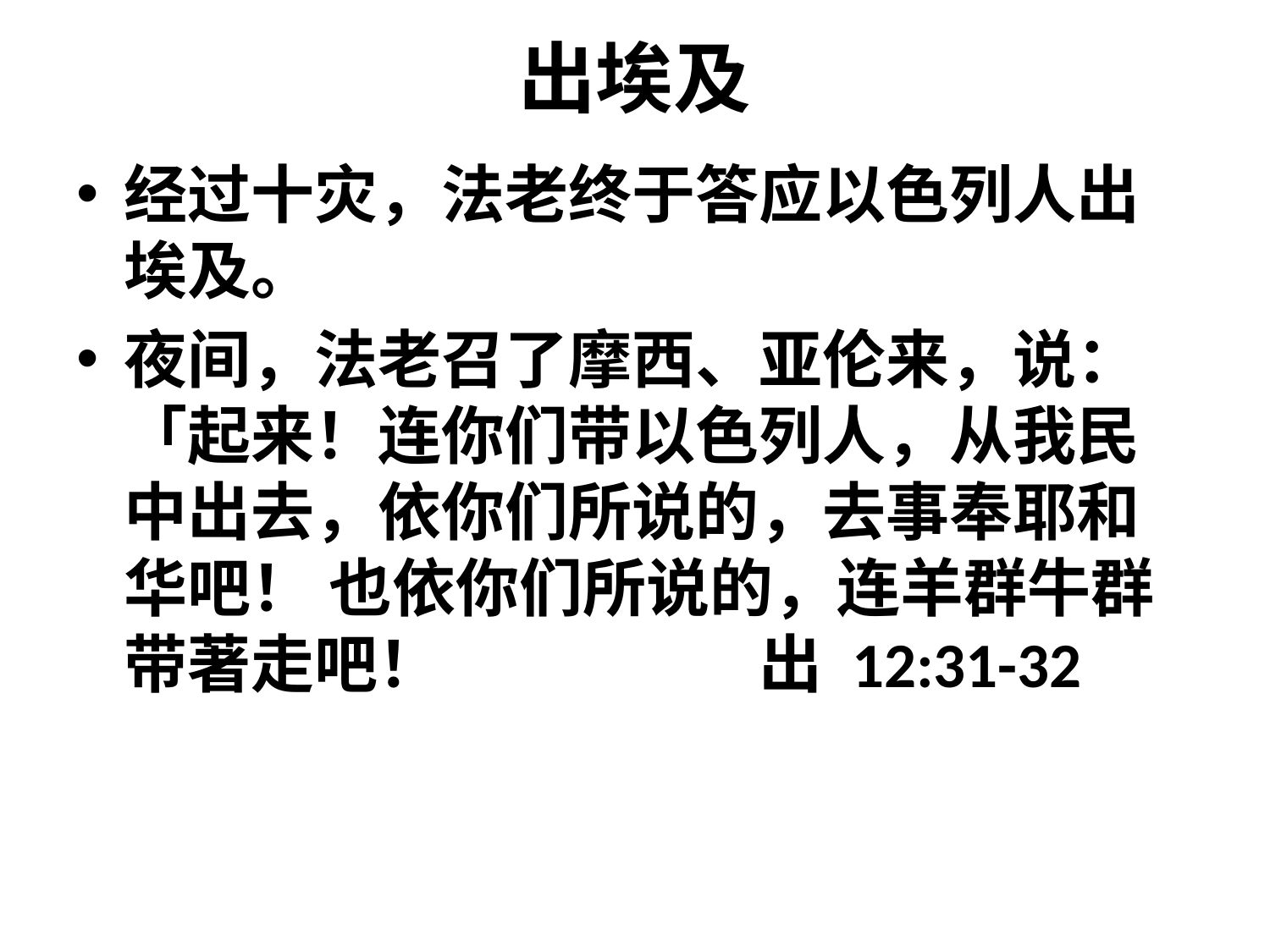

# 出埃及
经过十灾，法老终于答应以色列人出埃及。
夜间，法老召了摩西、亚伦来，说：「起来！连你们带以色列人，从我民中出去，依你们所说的，去事奉耶和华吧！ 也依你们所说的，连羊群牛群带著走吧！			出 12:31-32